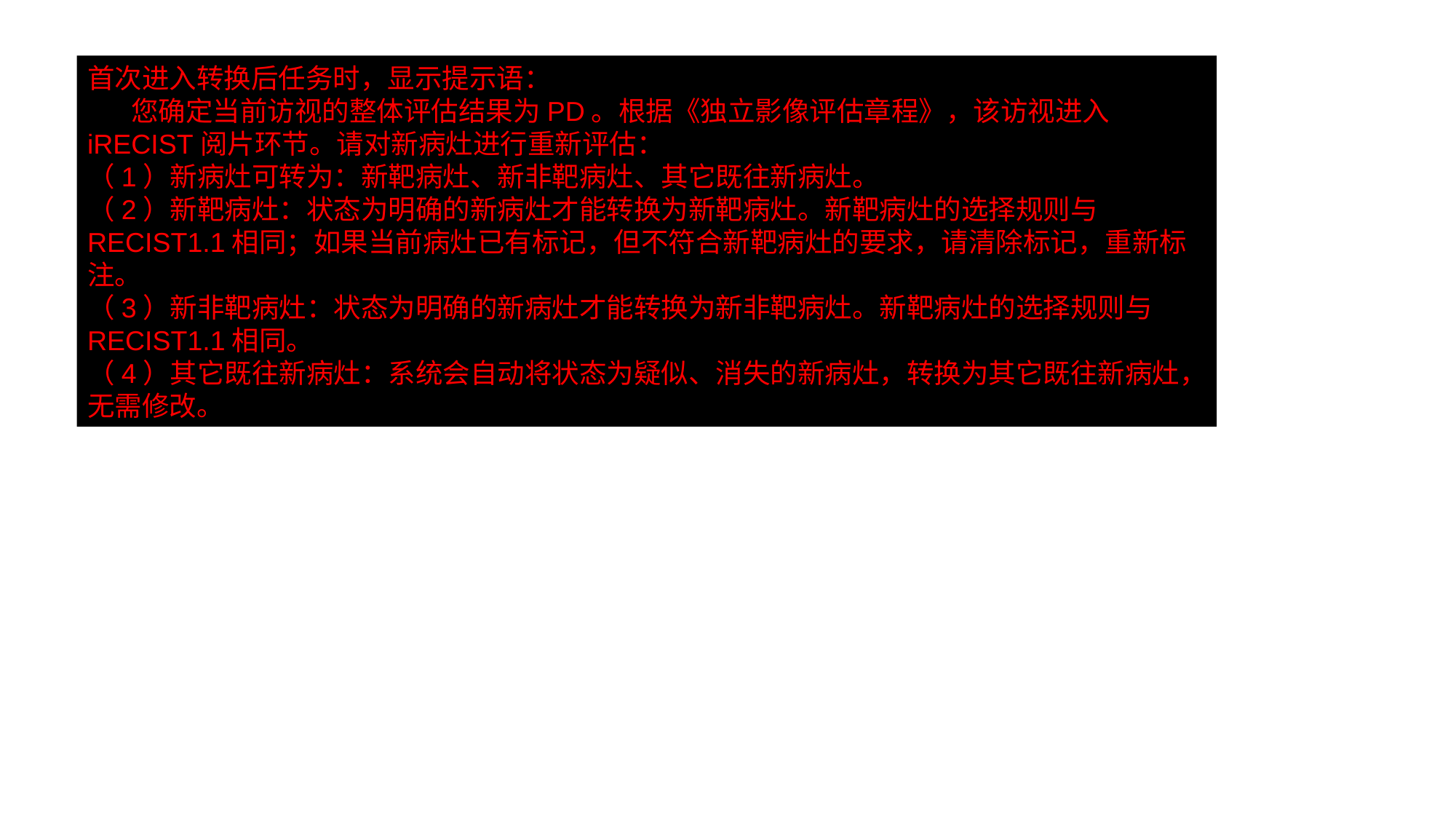

首次进入转换后任务时，显示提示语：
      您确定当前访视的整体评估结果为PD。根据《独立影像评估章程》，该访视进入iRECIST阅片环节。请对新病灶进行重新评估：
（1）新病灶可转为：新靶病灶、新非靶病灶、其它既往新病灶。
（2）新靶病灶：状态为明确的新病灶才能转换为新靶病灶。新靶病灶的选择规则与RECIST1.1相同；如果当前病灶已有标记，但不符合新靶病灶的要求，请清除标记，重新标注。
（3）新非靶病灶：状态为明确的新病灶才能转换为新非靶病灶。新靶病灶的选择规则与RECIST1.1相同。
（4）其它既往新病灶：系统会自动将状态为疑似、消失的新病灶，转换为其它既往新病灶，无需修改。